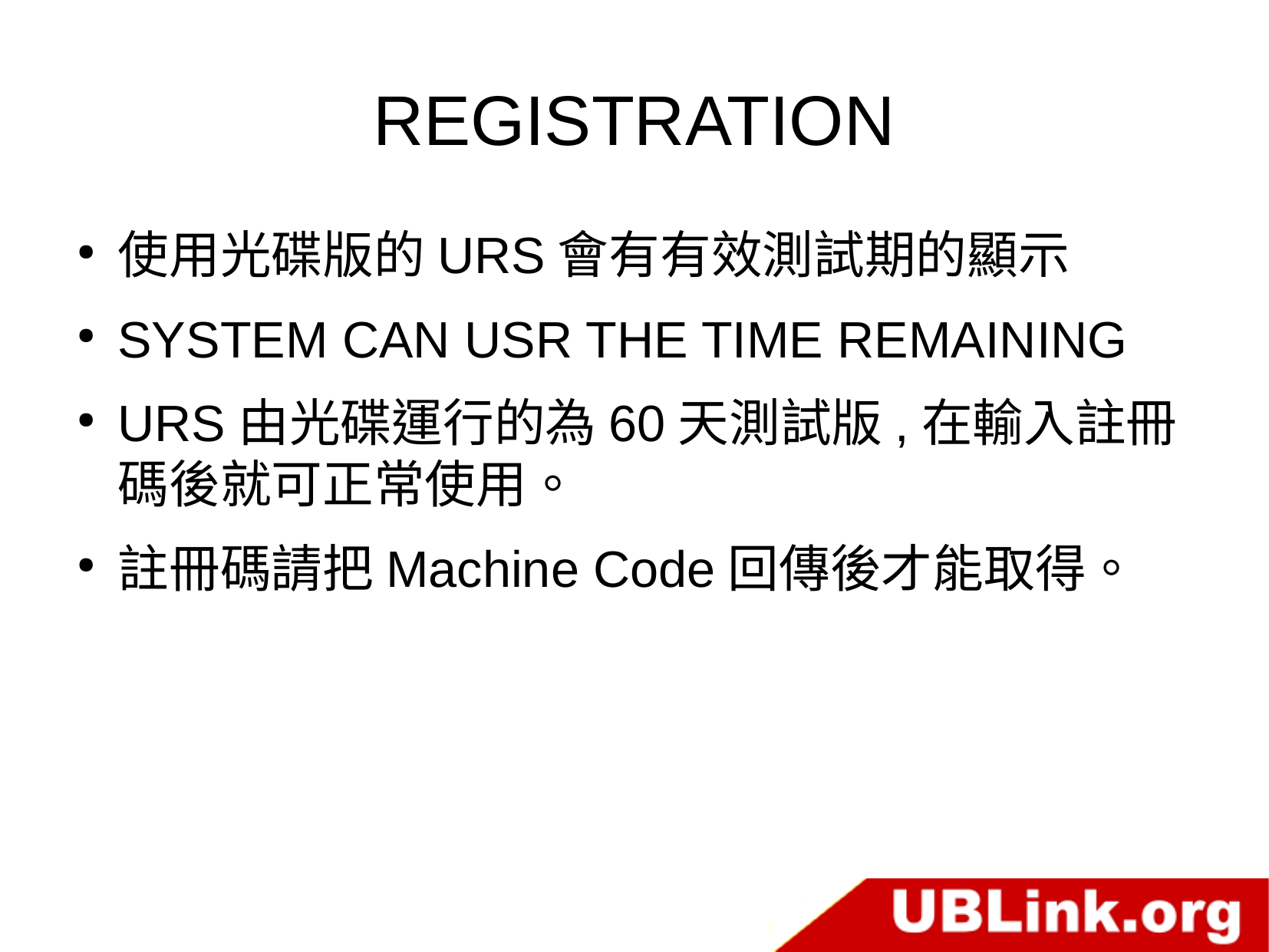

REGISTRATION
使用光碟版的URS會有有效測試期的顯示
SYSTEM CAN USR THE TIME REMAINING
URS由光碟運行的為60天測試版,在輸入註冊碼後就可正常使用。
註冊碼請把Machine Code回傳後才能取得。